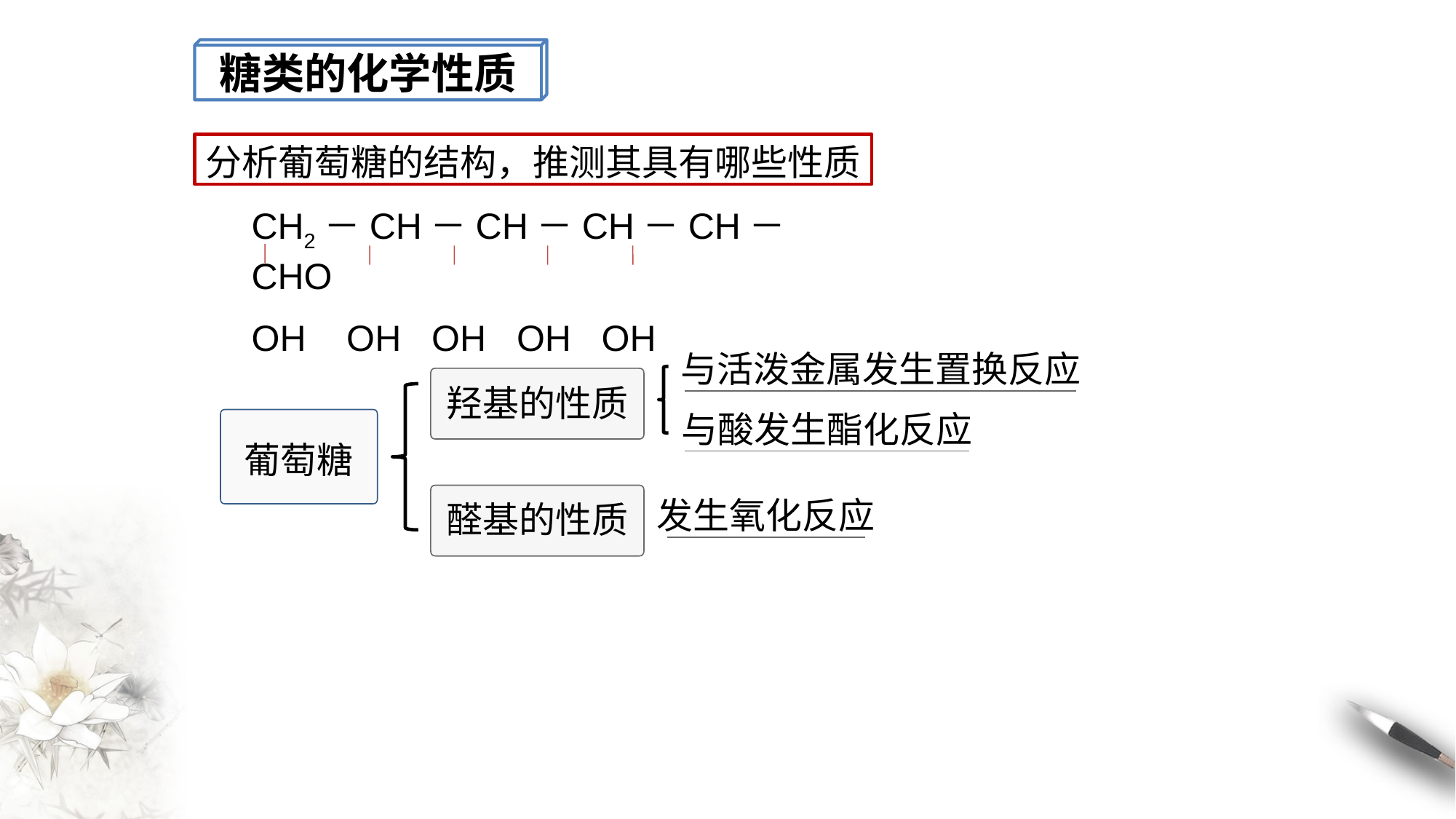

糖类的化学性质
分析葡萄糖的结构，推测其具有哪些性质
CH2－CH－CH－CH－CH－CHO
OH    OH   OH   OH   OH

与活泼金属发生置换反应

羟基的性质

葡萄糖
与酸发生酯化反应
醛基的性质
发生氧化反应